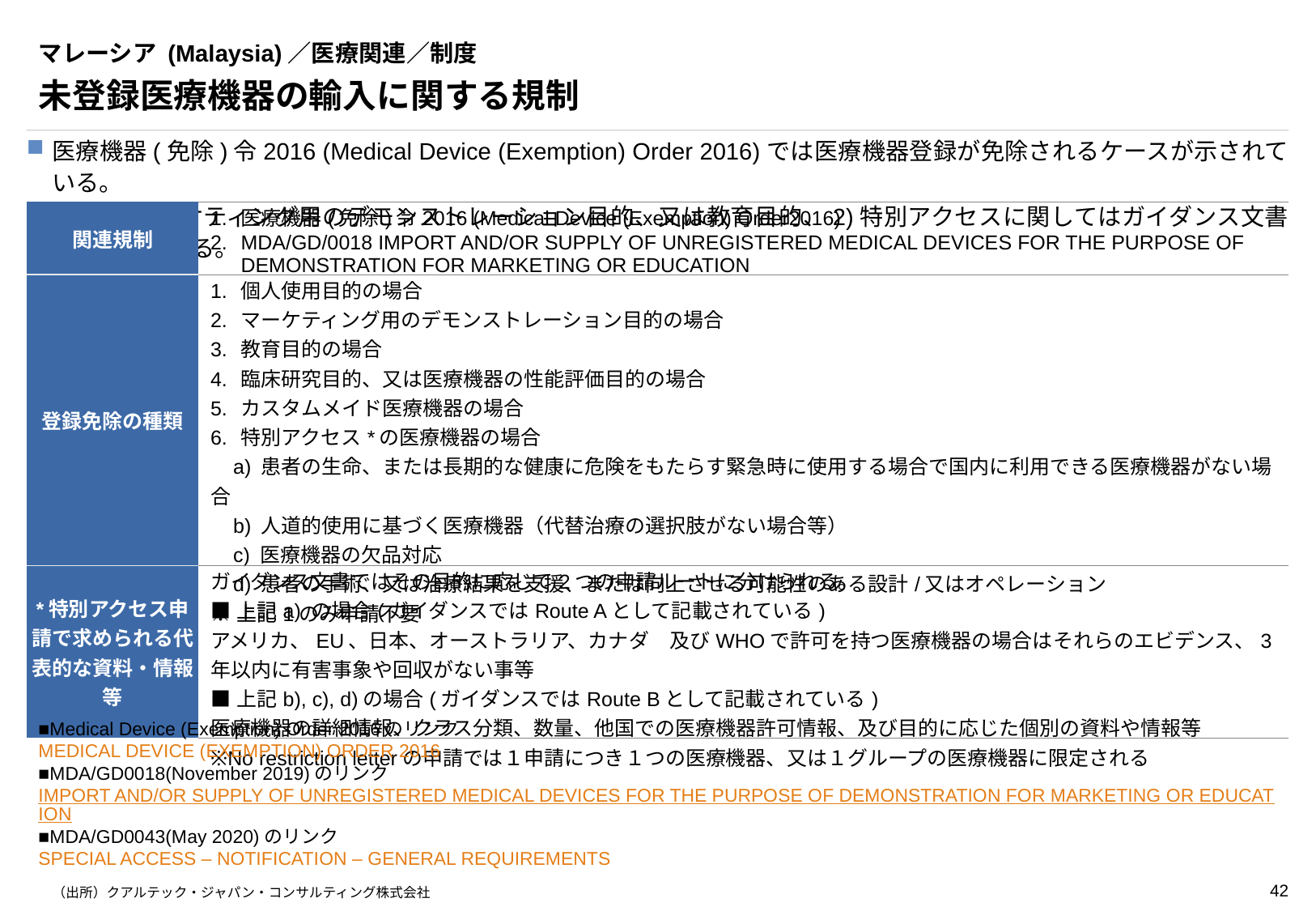

# マレーシア (Malaysia)／医療関連／制度
未登録医療機器の輸入に関する規制
医療機器(免除)令2016 (Medical Device (Exemption) Order 2016)では医療機器登録が免除されるケースが示されている。
また、1)マーケティング用のデモンストレーション目的、又は教育目的、2)特別アクセスに関してはガイダンス文書が発行されている。
| 関連規制 | 医療機器(免除)令2016 (Medical Device (Exemption) Order2016) MDA/GD/0018 IMPORT AND/OR SUPPLY OF UNREGISTERED MEDICAL DEVICES FOR THE PURPOSE OF DEMONSTRATION FOR MARKETING OR EDUCATION |
| --- | --- |
| 登録免除の種類 | 個人使用目的の場合 マーケティング用のデモンストレーション目的の場合 教育目的の場合 臨床研究目的、又は医療機器の性能評価目的の場合 カスタムメイド医療機器の場合 特別アクセス\*の医療機器の場合 a) 患者の生命、または長期的な健康に危険をもたらす緊急時に使用する場合で国内に利用できる医療機器がない場合 b) 人道的使用に基づく医療機器（代替治療の選択肢がない場合等） c) 医療機器の欠品対応 d) 患者の手術、又は治療結果を支援、または向上させる可能性のある設計/又はオペレーション ※上記1のみ申請不要 |
| \*特別アクセス申請で求められる代表的な資料・情報等 | ガイダンス文書ではその目的に応じて2つの申請ルートに分けられる。 ■上記a) の場合(ガイダンスではRoute Aとして記載されている) アメリカ、EU、日本、オーストラリア、カナダ　及びWHOで許可を持つ医療機器の場合はそれらのエビデンス、3年以内に有害事象や回収がない事等 ■上記b), c), d)の場合(ガイダンスではRoute Bとして記載されている) 医療機器の詳細情報、クラス分類、数量、他国での医療機器許可情報、及び目的に応じた個別の資料や情報等 ※No restriction letterの申請では１申請につき１つの医療機器、又は１グループの医療機器に限定される |
■Medical Device (Exemption) Order 2016のリンク
MEDICAL DEVICE (EXEMPTION) ORDER 2016
■MDA/GD0018(November 2019)のリンク
IMPORT AND/OR SUPPLY OF UNREGISTERED MEDICAL DEVICES FOR THE PURPOSE OF DEMONSTRATION FOR MARKETING OR EDUCATION
■MDA/GD0043(May 2020)のリンク
SPECIAL ACCESS – NOTIFICATION – GENERAL REQUIREMENTS
（出所）クアルテック・ジャパン・コンサルティング株式会社